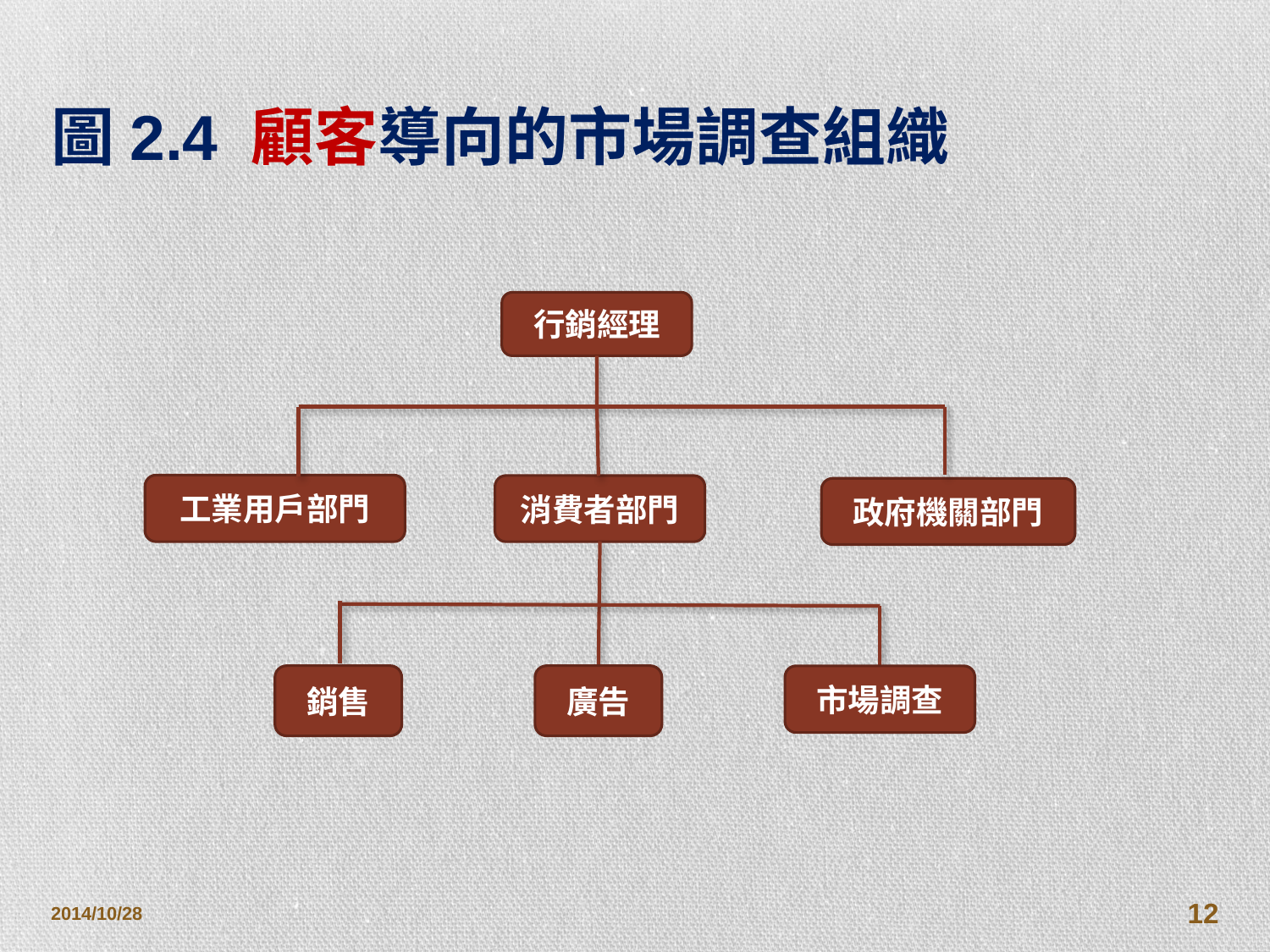

# 圖2.4 顧客導向的市場調查組織
行銷經理
工業用戶部門
消費者部門
政府機關部門
廣告
銷售
市場調查
2014/10/28
12